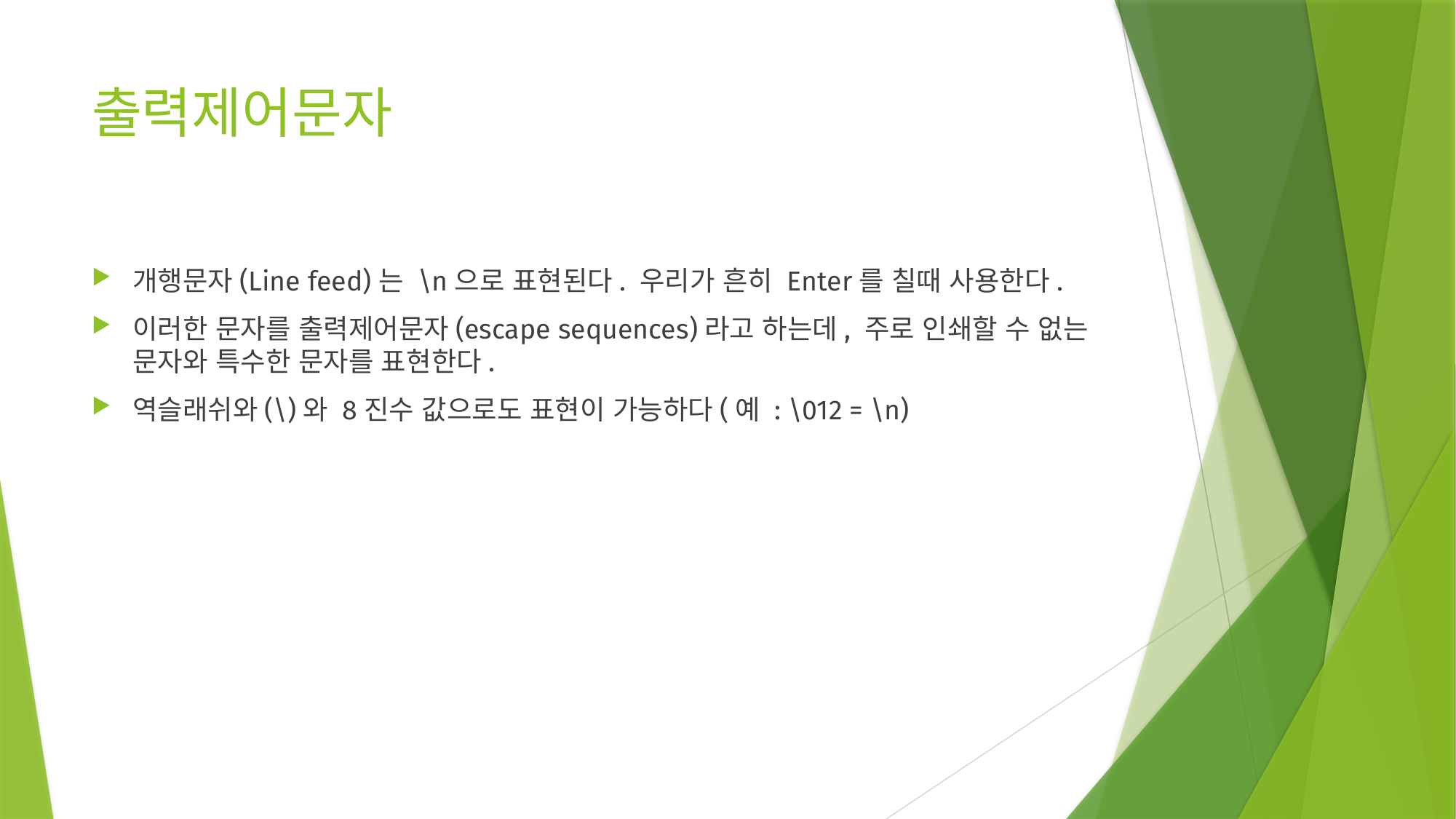

# 출력제어문자
개행문자(Line feed)는 \n으로 표현된다. 우리가 흔히 Enter를 칠때 사용한다.
이러한 문자를 출력제어문자(escape sequences)라고 하는데, 주로 인쇄할 수 없는 문자와 특수한 문자를 표현한다.
역슬래쉬와(\)와 8진수 값으로도 표현이 가능하다(예 : \012 = \n)